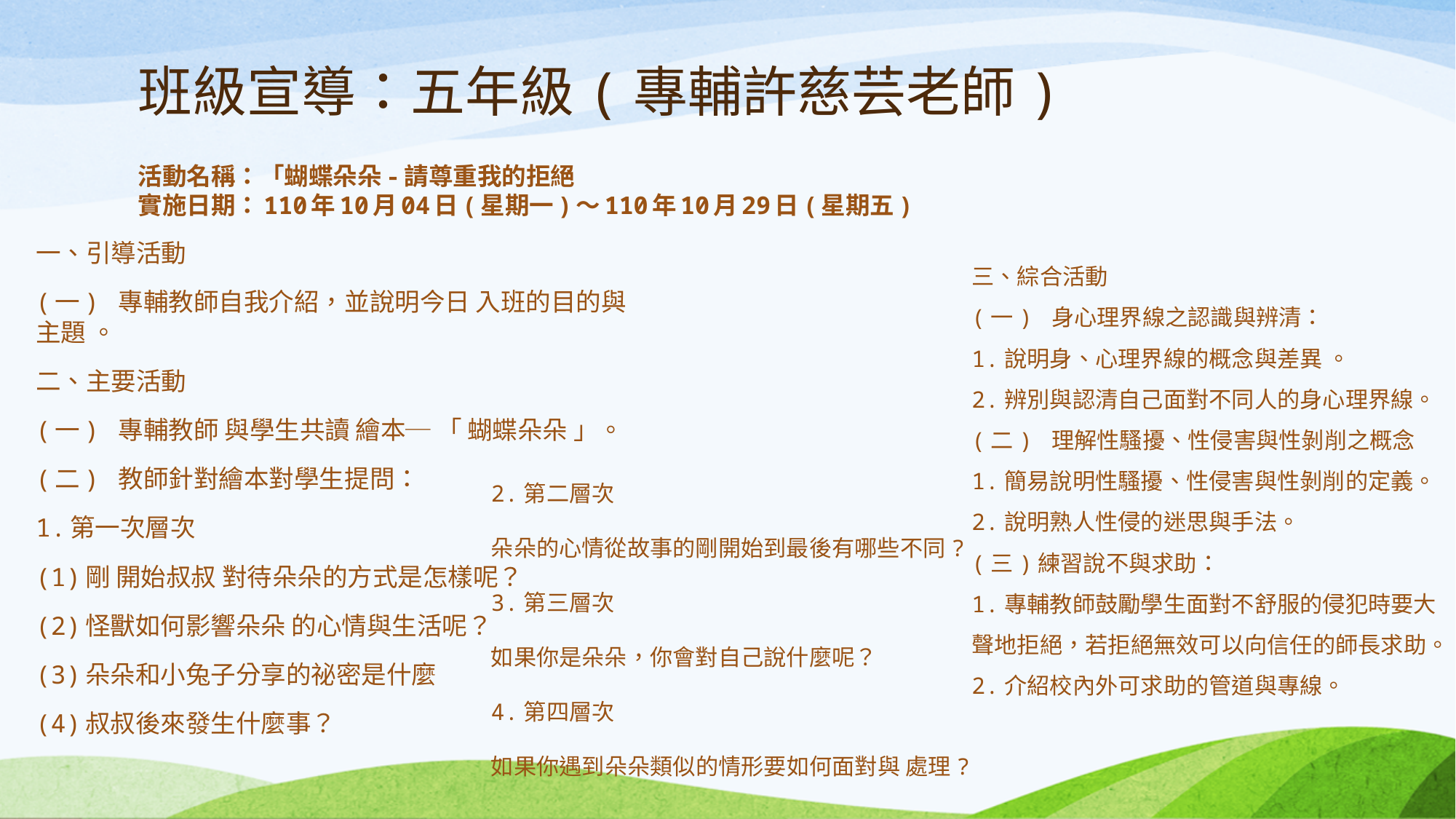

# 班級宣導：五年級(專輔許慈芸老師)
活動名稱：「蝴蝶朵朵-請尊重我的拒絕
實施日期：110年10月04日(星期一)～110年10月29日(星期五)
一、引導活動
(一) 專輔教師自我介紹，並說明今日 入班的目的與主題 。
二、主要活動
(一) 專輔教師 與學生共讀 繪本─ 「 蝴蝶朵朵 」。
(二) 教師針對繪本對學生提問：
1.第一次層次
(1)剛 開始叔叔 對待朵朵的方式是怎樣呢？
(2)怪獸如何影響朵朵 的心情與生活呢？
(3)朵朵和小兔子分享的祕密是什麼
(4)叔叔後來發生什麼事？
三、綜合活動
(一) 身心理界線之認識與辨清：
1.說明身、心理界線的概念與差異 。
2.辨別與認清自己面對不同人的身心理界線。
(二) 理解性騷擾、性侵害與性剝削之概念
1.簡易說明性騷擾、性侵害與性剝削的定義。
2.說明熟人性侵的迷思與手法。
(三)練習說不與求助：
1.專輔教師鼓勵學生面對不舒服的侵犯時要大聲地拒絕，若拒絕無效可以向信任的師長求助。
2.介紹校內外可求助的管道與專線。
2.第二層次
朵朵的心情從故事的剛開始到最後有哪些不同?
3.第三層次
如果你是朵朵，你會對自己說什麼呢？
4.第四層次
如果你遇到朵朵類似的情形要如何面對與 處理?